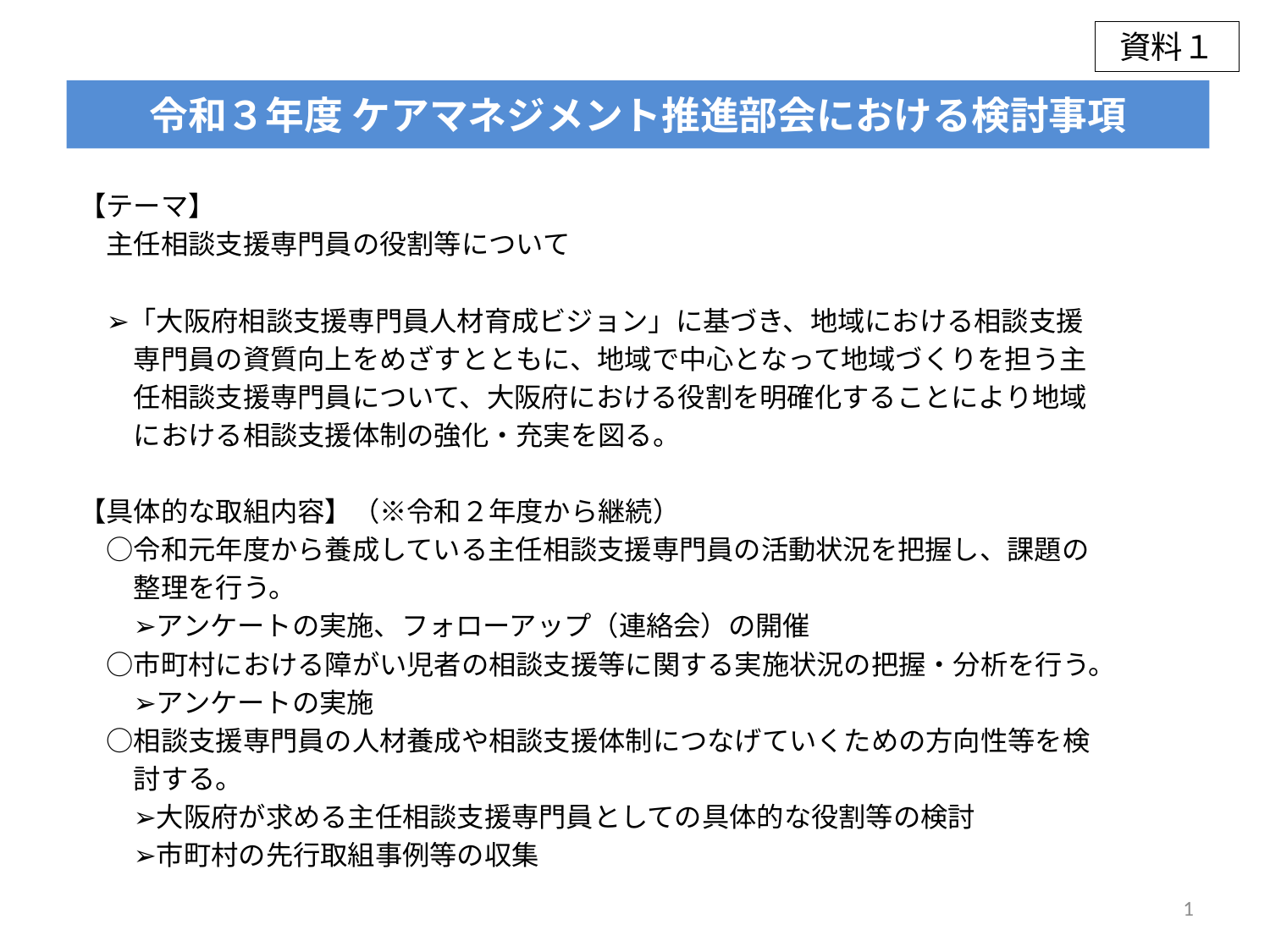

資料１
# 令和３年度 ケアマネジメント推進部会における検討事項
【テーマ】
　主任相談支援専門員の役割等について

　➢「大阪府相談支援専門員人材育成ビジョン」に基づき、地域における相談支援
　　専門員の資質向上をめざすとともに、地域で中心となって地域づくりを担う主
　　任相談支援専門員について、大阪府における役割を明確化することにより地域
　　における相談支援体制の強化・充実を図る。

【具体的な取組内容】（※令和２年度から継続）
　○令和元年度から養成している主任相談支援専門員の活動状況を把握し、課題の
　　整理を行う。
　　➢アンケートの実施、フォローアップ（連絡会）の開催
　○市町村における障がい児者の相談支援等に関する実施状況の把握・分析を行う。
　　➢アンケートの実施
　○相談支援専門員の人材養成や相談支援体制につなげていくための方向性等を検
　　討する。
　　➢大阪府が求める主任相談支援専門員としての具体的な役割等の検討
　　➢市町村の先行取組事例等の収集

1